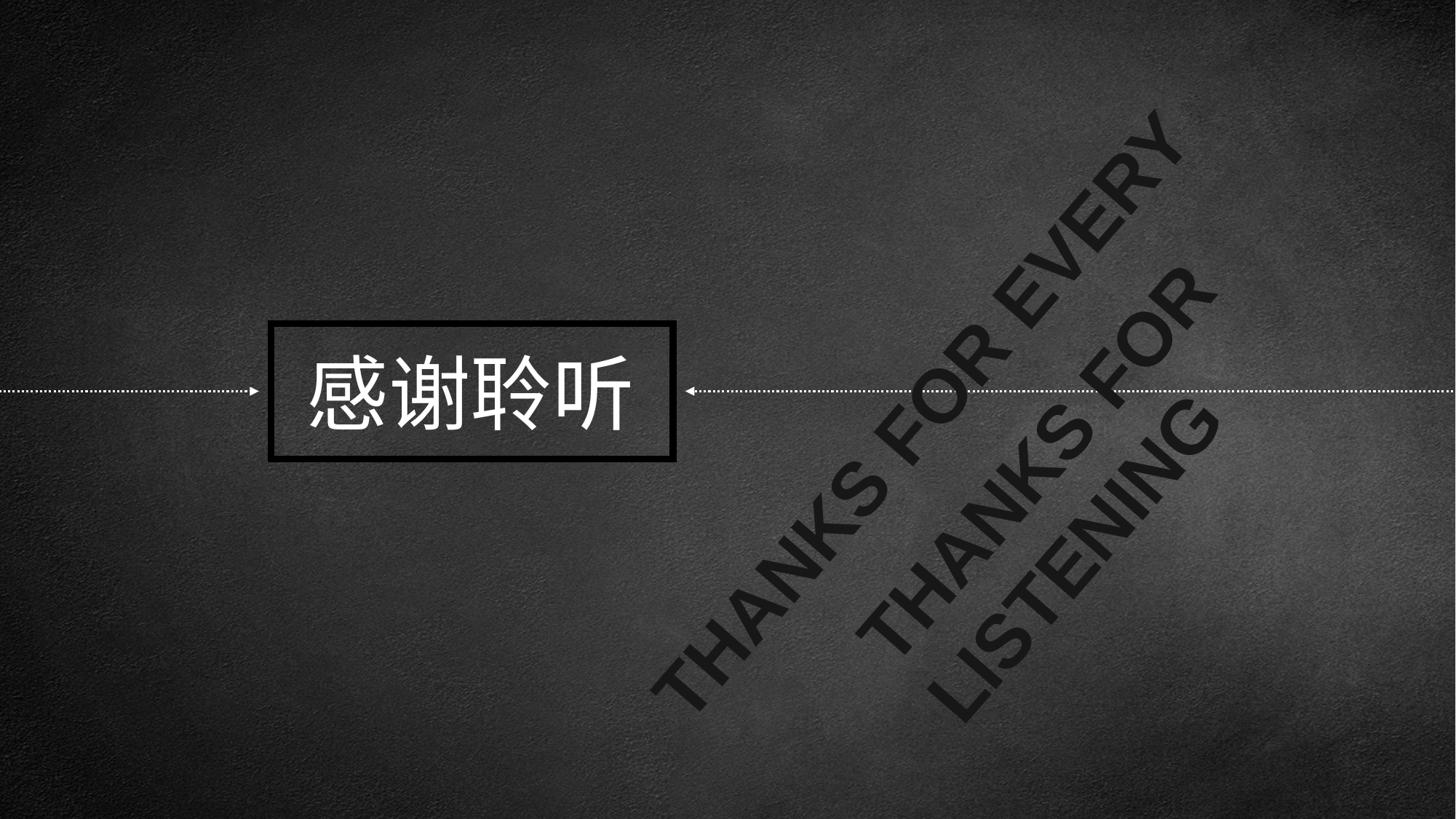

THANKS FOR LISTENING
THANKS FOR EVERY

感谢聆听